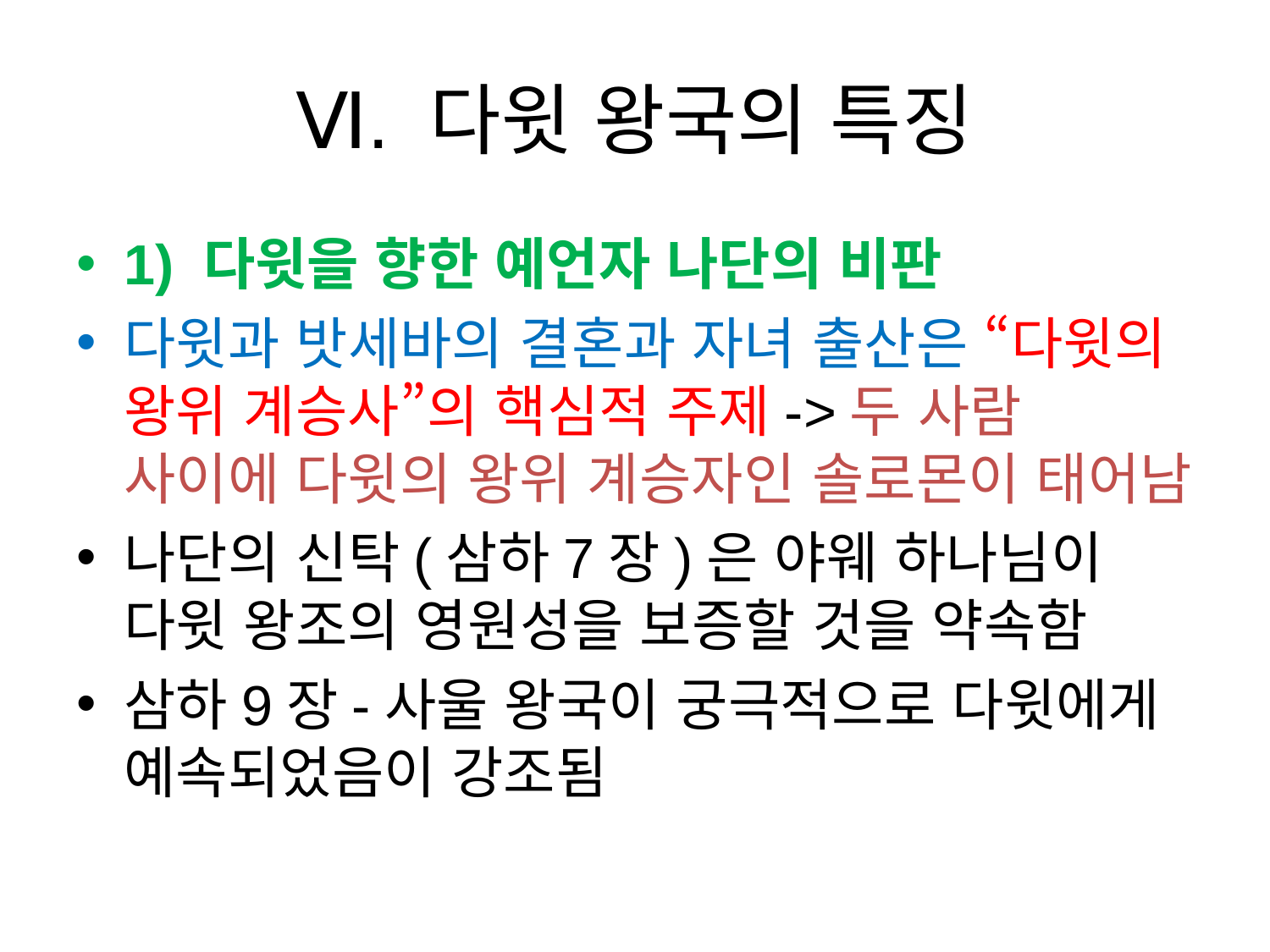

# Ⅵ. 다윗 왕국의 특징
1) 다윗을 향한 예언자 나단의 비판
다윗과 밧세바의 결혼과 자녀 출산은 “다윗의 왕위 계승사”의 핵심적 주제->두 사람 사이에 다윗의 왕위 계승자인 솔로몬이 태어남
나단의 신탁(삼하7장)은 야웨 하나님이 다윗 왕조의 영원성을 보증할 것을 약속함
삼하9장-사울 왕국이 궁극적으로 다윗에게 예속되었음이 강조됨